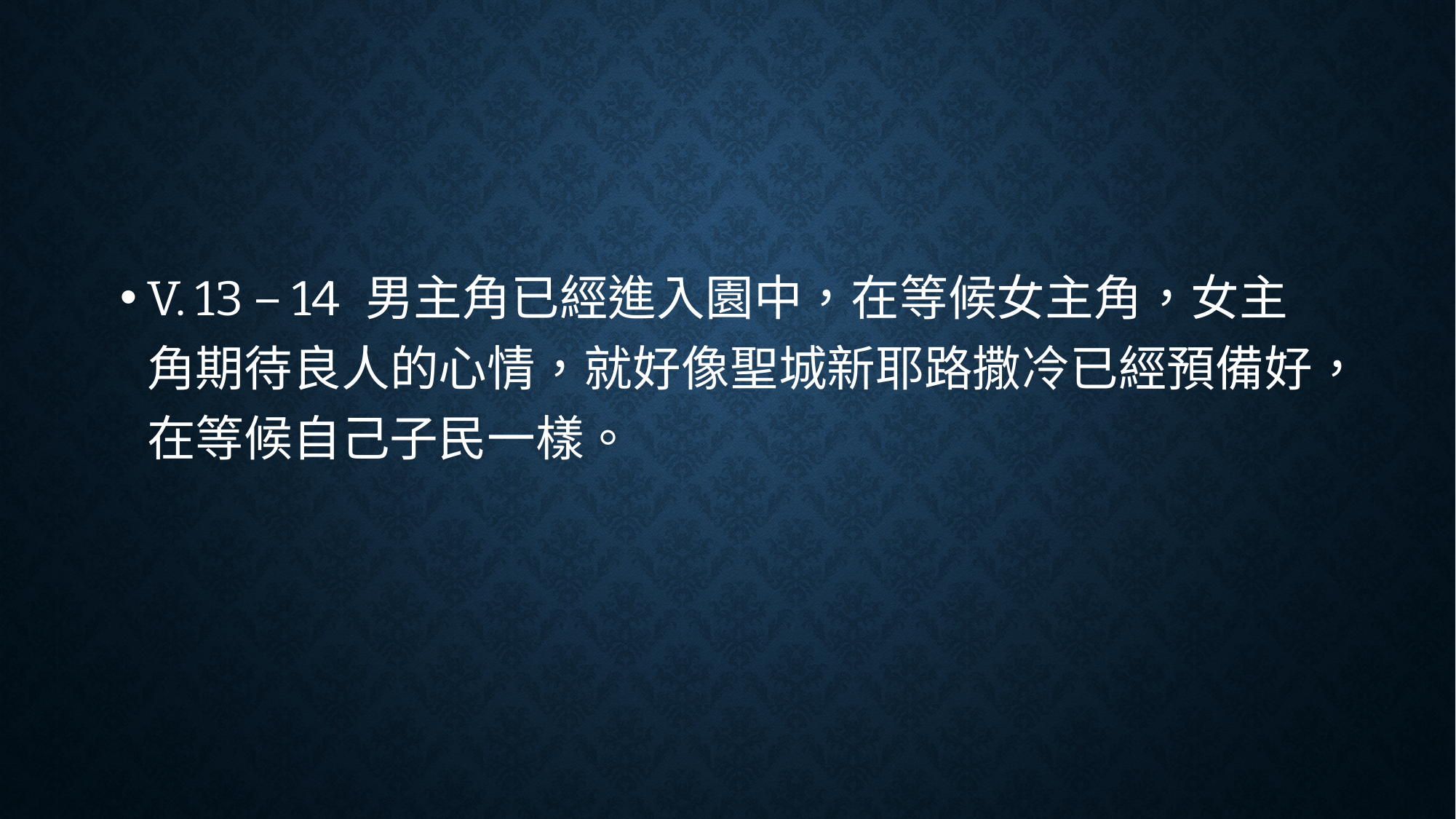

#
V. 13 – 14	男主角已經進入園中，在等候女主角，女主角期待良人的心情，就好像聖城新耶路撒冷已經預備好，在等候自己子民一樣。